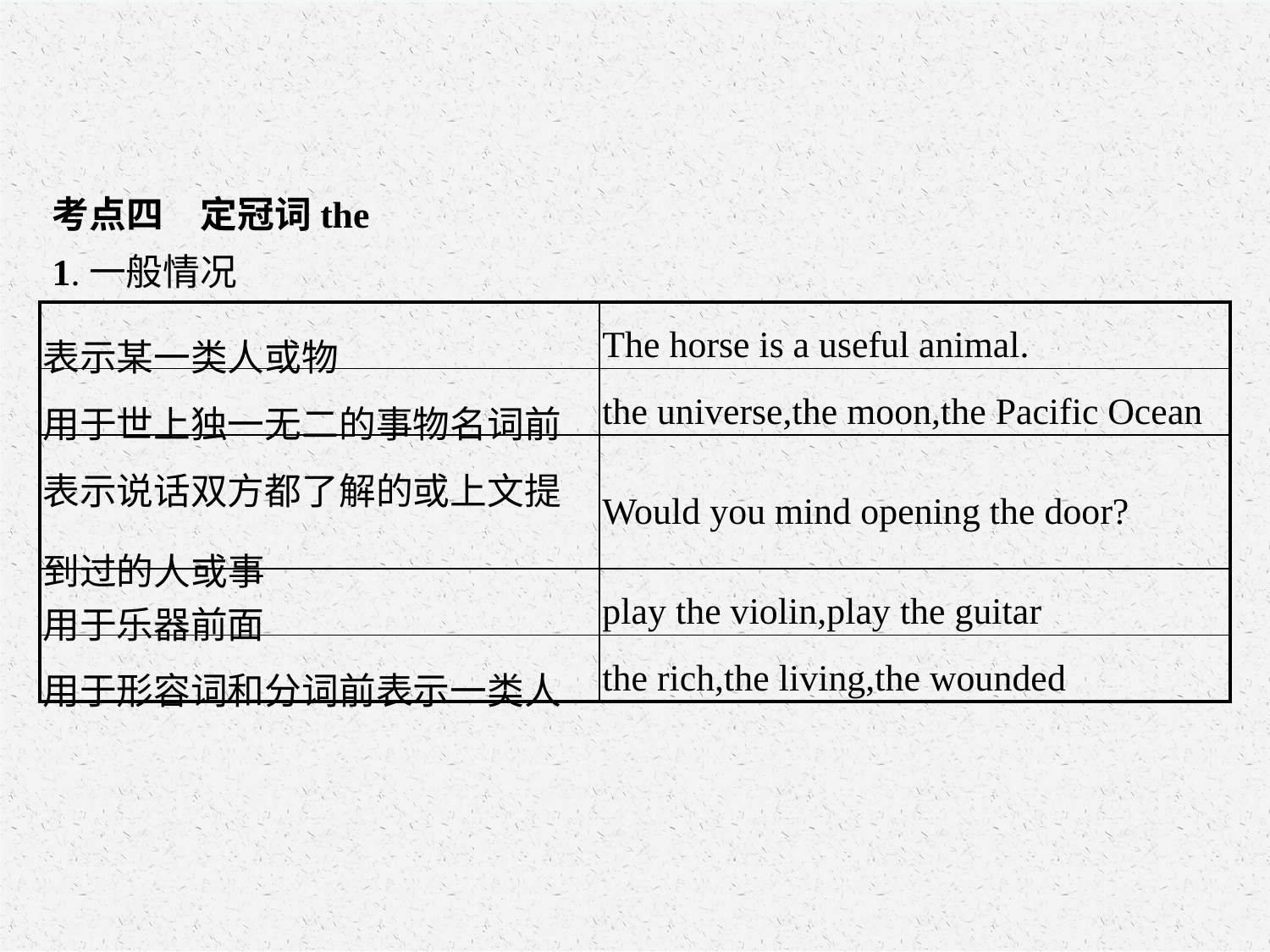

考点四　定冠词the
1.一般情况
| 表示某一类人或物 | The horse is a useful animal. |
| --- | --- |
| 用于世上独一无二的事物名词前 | the universe,the moon,the Pacific Ocean |
| 表示说话双方都了解的或上文提到过的人或事 | Would you mind opening the door? |
| 用于乐器前面 | play the violin,play the guitar |
| 用于形容词和分词前表示一类人 | the rich,the living,the wounded |